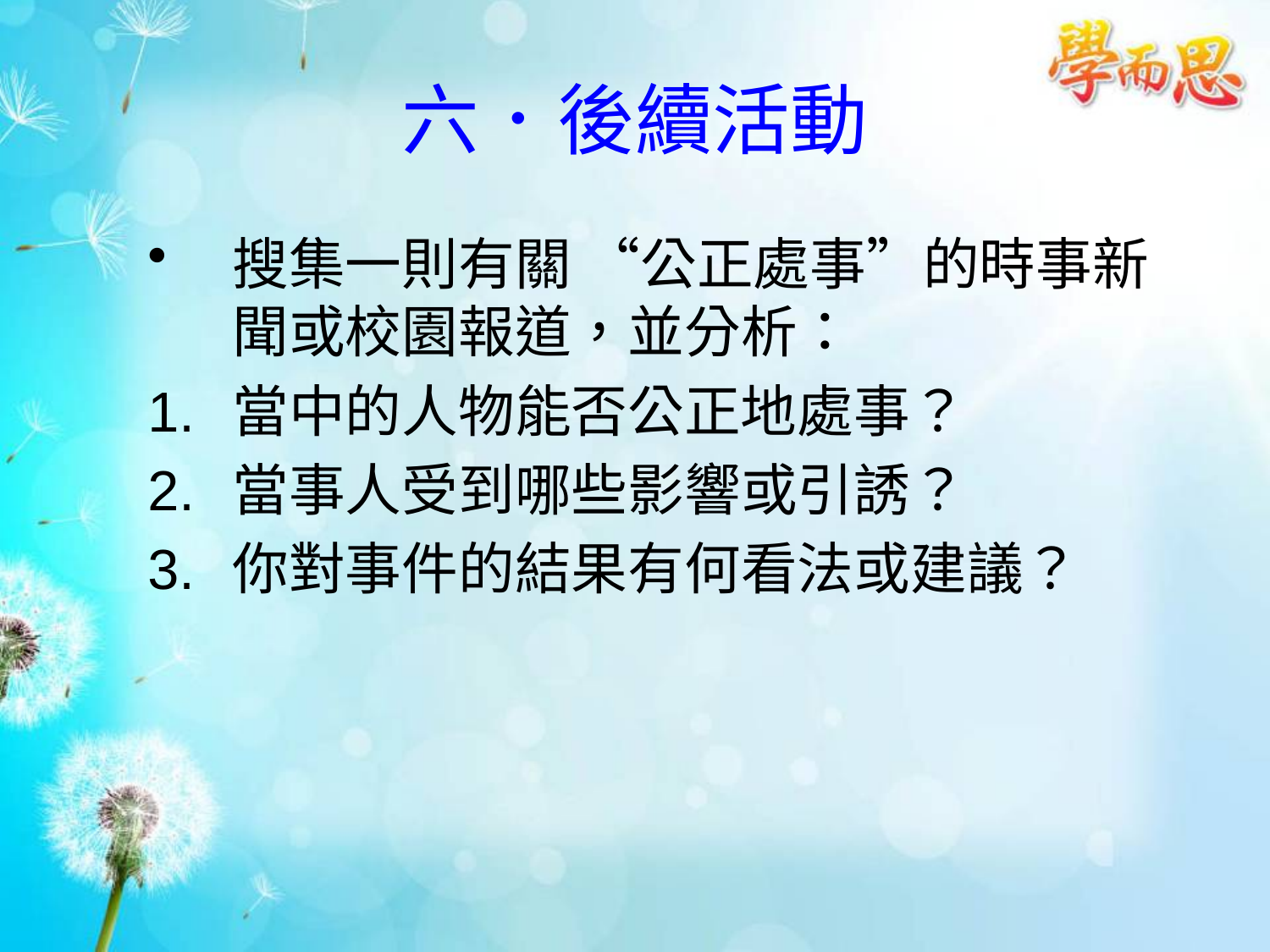

# 六．後續活動
搜集一則有關 “公正處事”的時事新聞或校園報道，並分析：
當中的人物能否公正地處事？
當事人受到哪些影響或引誘？
你對事件的結果有何看法或建議？